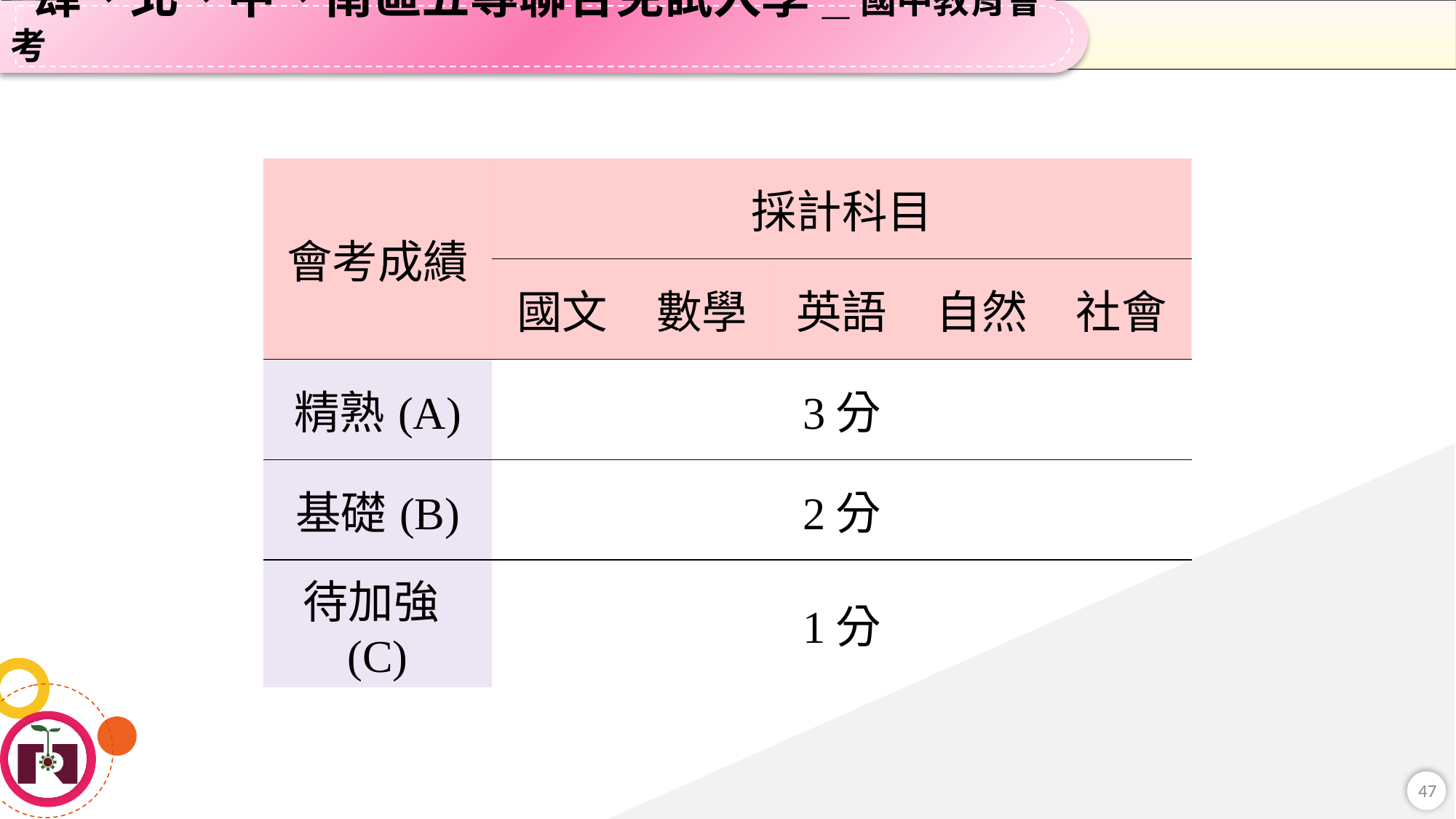

肆、北、中、南區五專聯合免試入學_國中教育會考

| 會考成績 | 採計科目 |  |  |  |  |
| --- | --- | --- | --- | --- | --- |
|  | 國文 | 數學 | 英語 | 自然 | 社會 |
| 精熟(A) | 3分 |  |  |  |  |
| 基礎(B) | 2分 |  |  |  |  |
| 待加強(C) | 1分 |  |  |  |  |